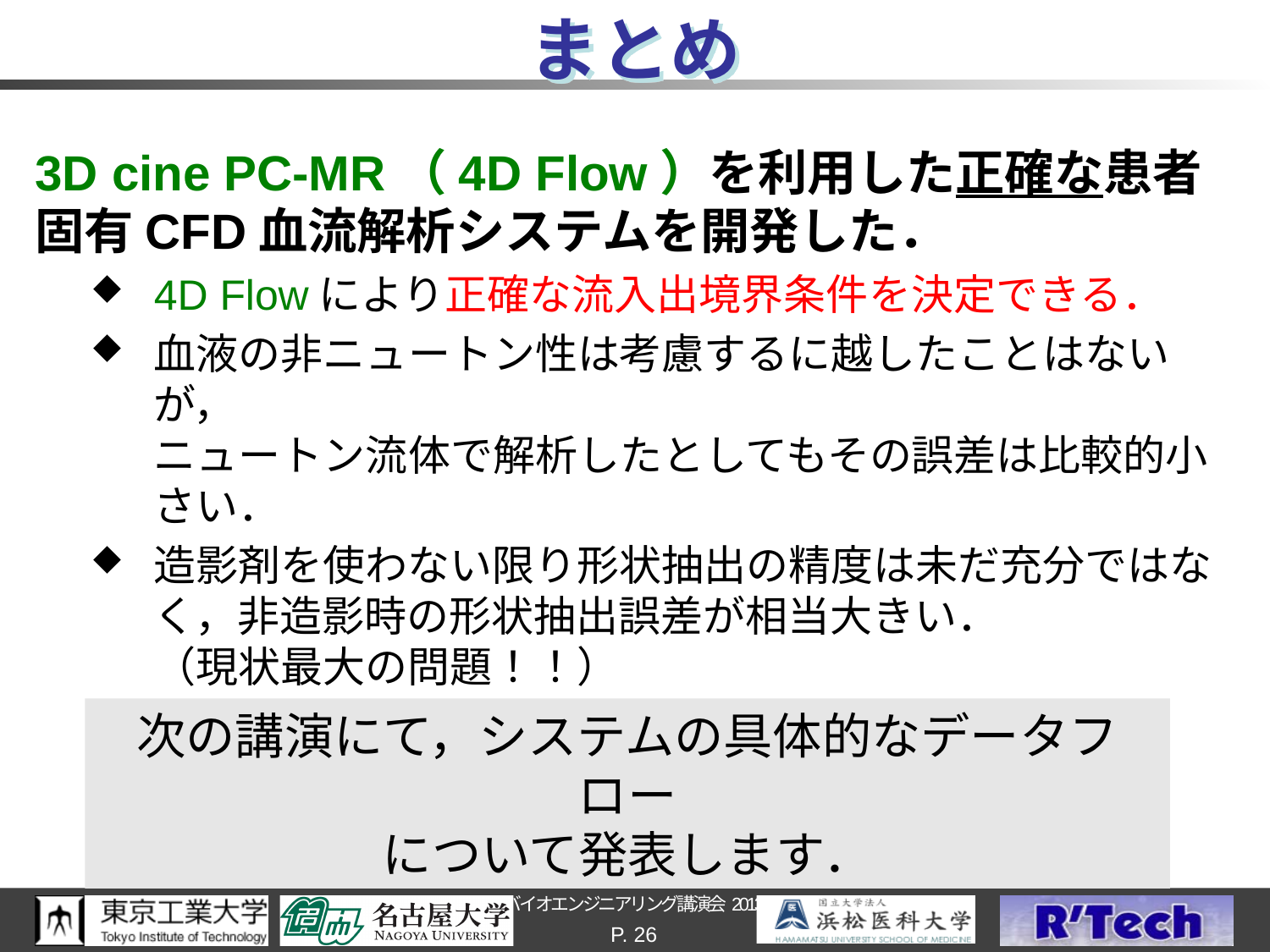

# まとめ
3D cine PC-MR（4D Flow）を利用した正確な患者固有CFD血流解析システムを開発した．
4D Flowにより正確な流入出境界条件を決定できる．
血液の非ニュートン性は考慮するに越したことはないが，
ニュートン流体で解析したとしてもその誤差は比較的小さい．
造影剤を使わない限り形状抽出の精度は未だ充分ではなく，非造影時の形状抽出誤差が相当大きい．
（現状最大の問題！！）
流体構造連成解析の必要性は別途検討が必要．
次の講演にて，システムの具体的なデータフロー
について発表します．
P. 26